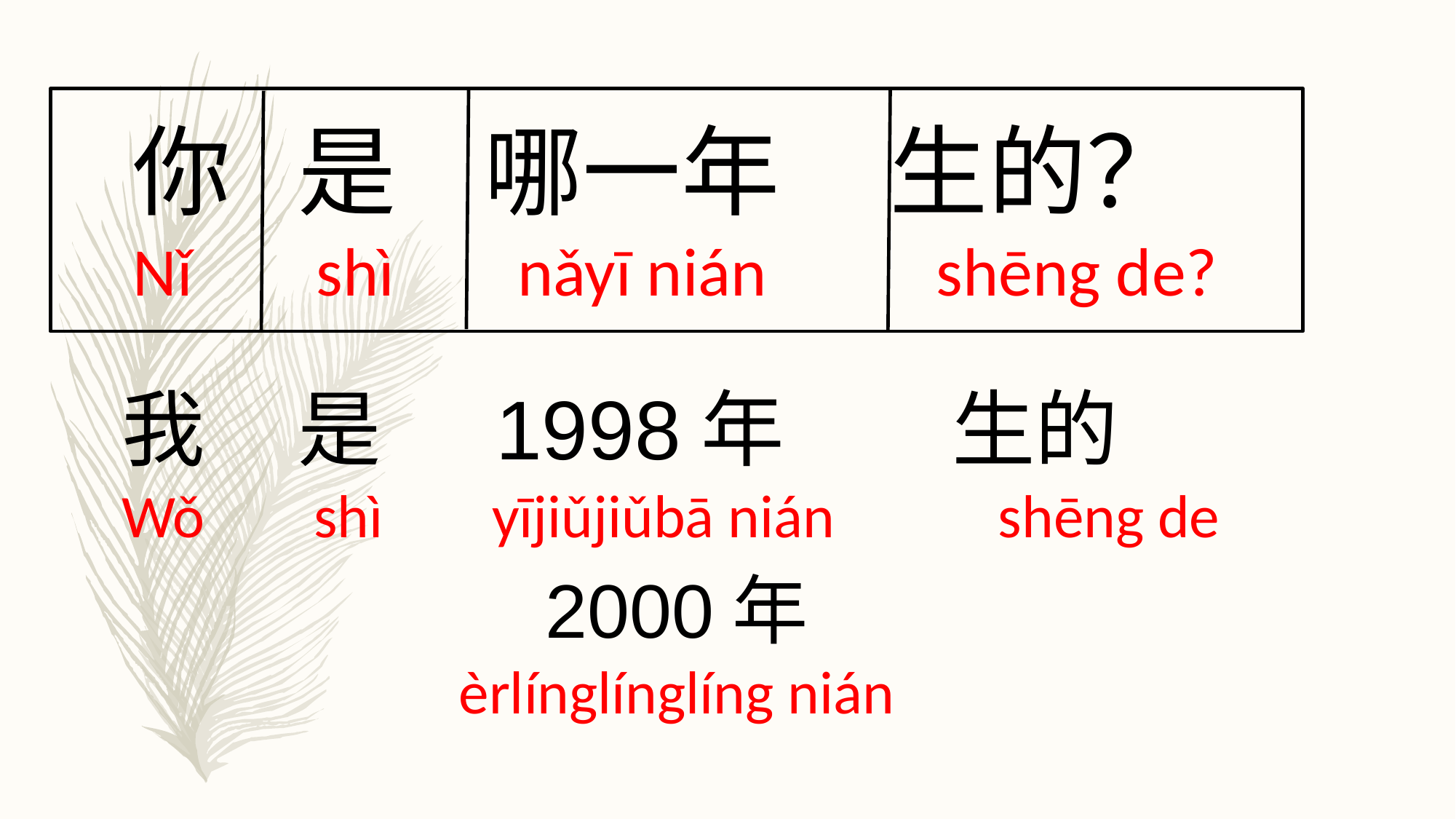

你   是    哪一年     生的？
Nǐ        shì        nǎyī nián           shēng de?
我     是     1998年         生的
Wǒ        shì        yījiǔjiǔbā nián            shēng de
2000年
èrlínglínglíng nián